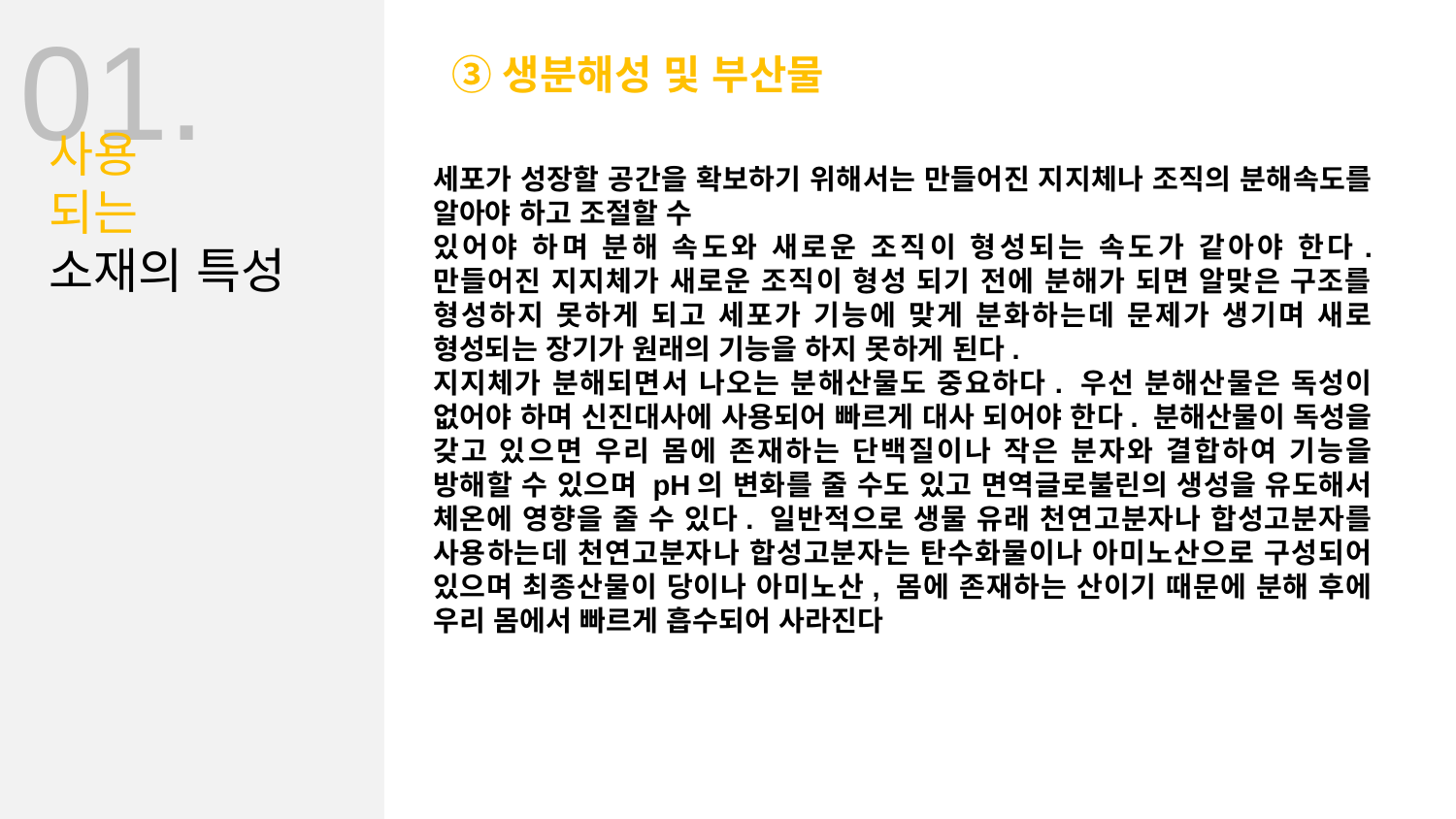

01.
③생분해성 및 부산물
사용
되는
소재의 특성
세포가 성장할 공간을 확보하기 위해서는 만들어진 지지체나 조직의 분해속도를 알아야 하고 조절할 수
있어야 하며 분해 속도와 새로운 조직이 형성되는 속도가 같아야 한다. 만들어진 지지체가 새로운 조직이 형성 되기 전에 분해가 되면 알맞은 구조를 형성하지 못하게 되고 세포가 기능에 맞게 분화하는데 문제가 생기며 새로 형성되는 장기가 원래의 기능을 하지 못하게 된다.
지지체가 분해되면서 나오는 분해산물도 중요하다. 우선 분해산물은 독성이 없어야 하며 신진대사에 사용되어 빠르게 대사 되어야 한다. 분해산물이 독성을 갖고 있으면 우리 몸에 존재하는 단백질이나 작은 분자와 결합하여 기능을 방해할 수 있으며 pH의 변화를 줄 수도 있고 면역글로불린의 생성을 유도해서 체온에 영향을 줄 수 있다. 일반적으로 생물 유래 천연고분자나 합성고분자를 사용하는데 천연고분자나 합성고분자는 탄수화물이나 아미노산으로 구성되어 있으며 최종산물이 당이나 아미노산, 몸에 존재하는 산이기 때문에 분해 후에 우리 몸에서 빠르게 흡수되어 사라진다